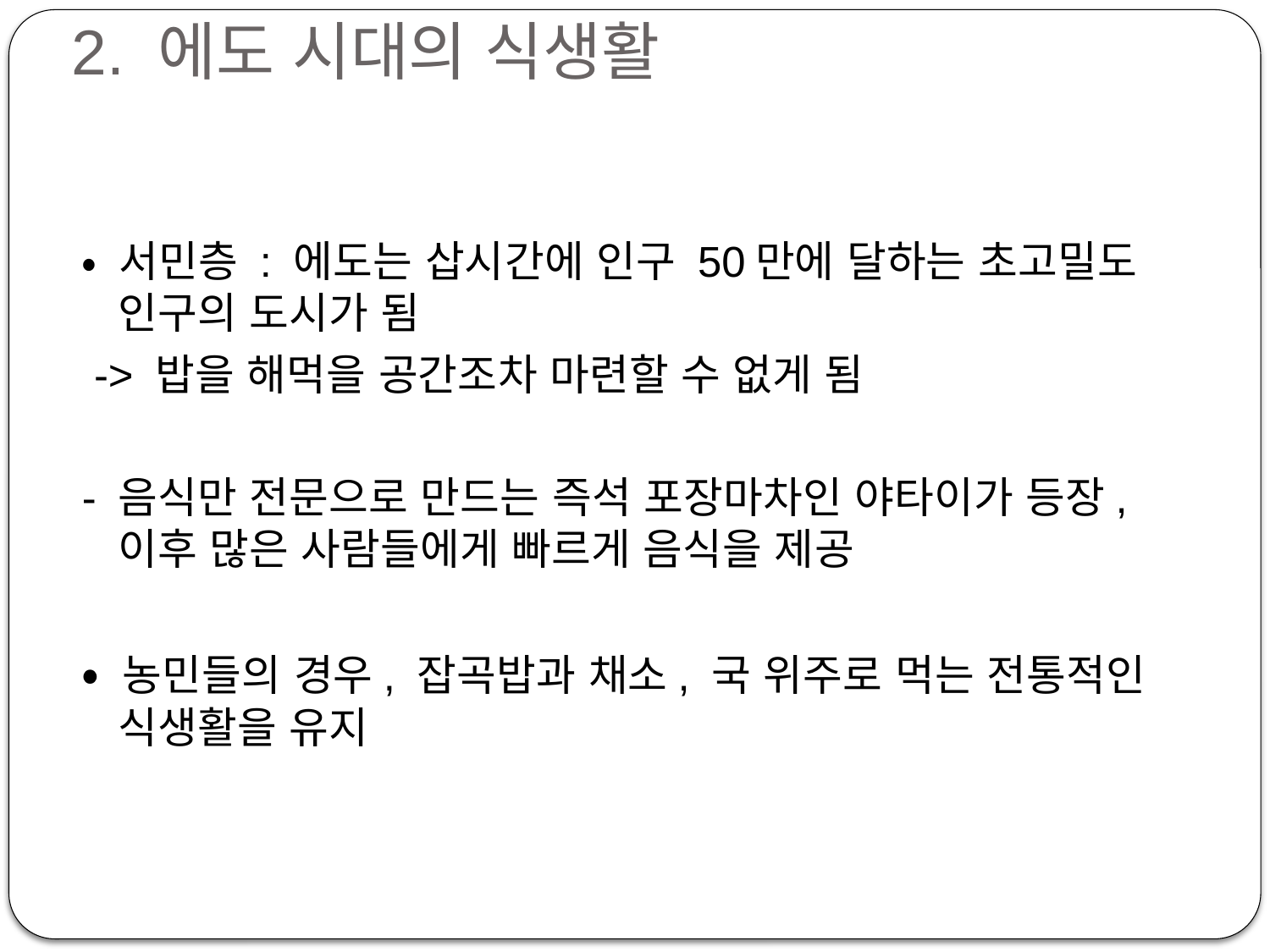

# 2. 에도 시대의 식생활
• 서민층 : 에도는 삽시간에 인구 50만에 달하는 초고밀도 인구의 도시가 됨
 -> 밥을 해먹을 공간조차 마련할 수 없게 됨

- 음식만 전문으로 만드는 즉석 포장마차인 야타이가 등장, 이후 많은 사람들에게 빠르게 음식을 제공

• 농민들의 경우, 잡곡밥과 채소, 국 위주로 먹는 전통적인 식생활을 유지